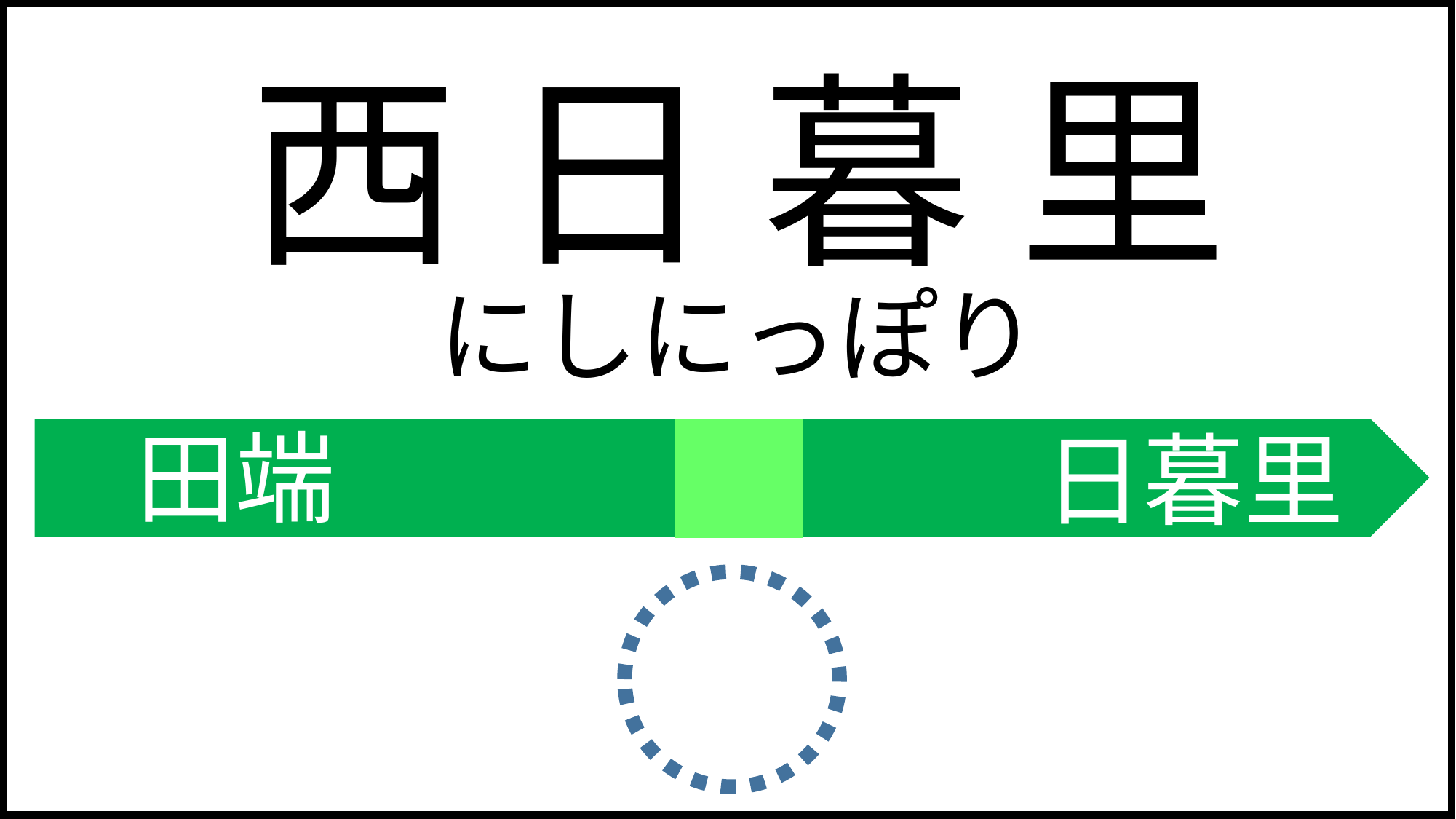

西 日 暮 里
にしにっぽり
田端
日暮里